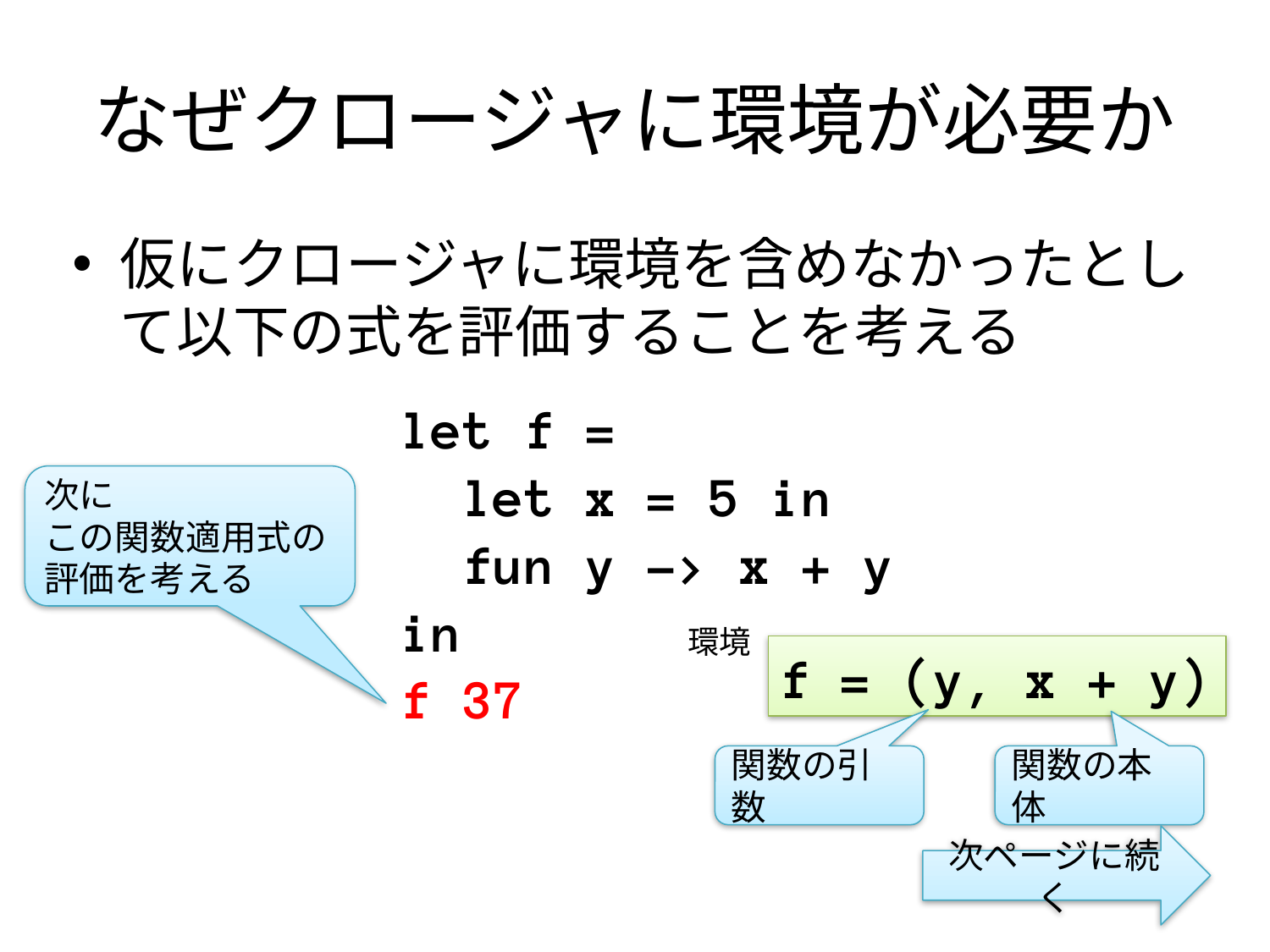

# なぜクロージャに環境が必要か
仮にクロージャに環境を含めなかったとして以下の式を評価することを考える
let f =
  let x = 5 in
  fun y -> x + y
in
f 37

次に
この関数適用式の
評価を考える
環境
f = (y, x + y)
関数の引数
関数の本体
次ページに続く